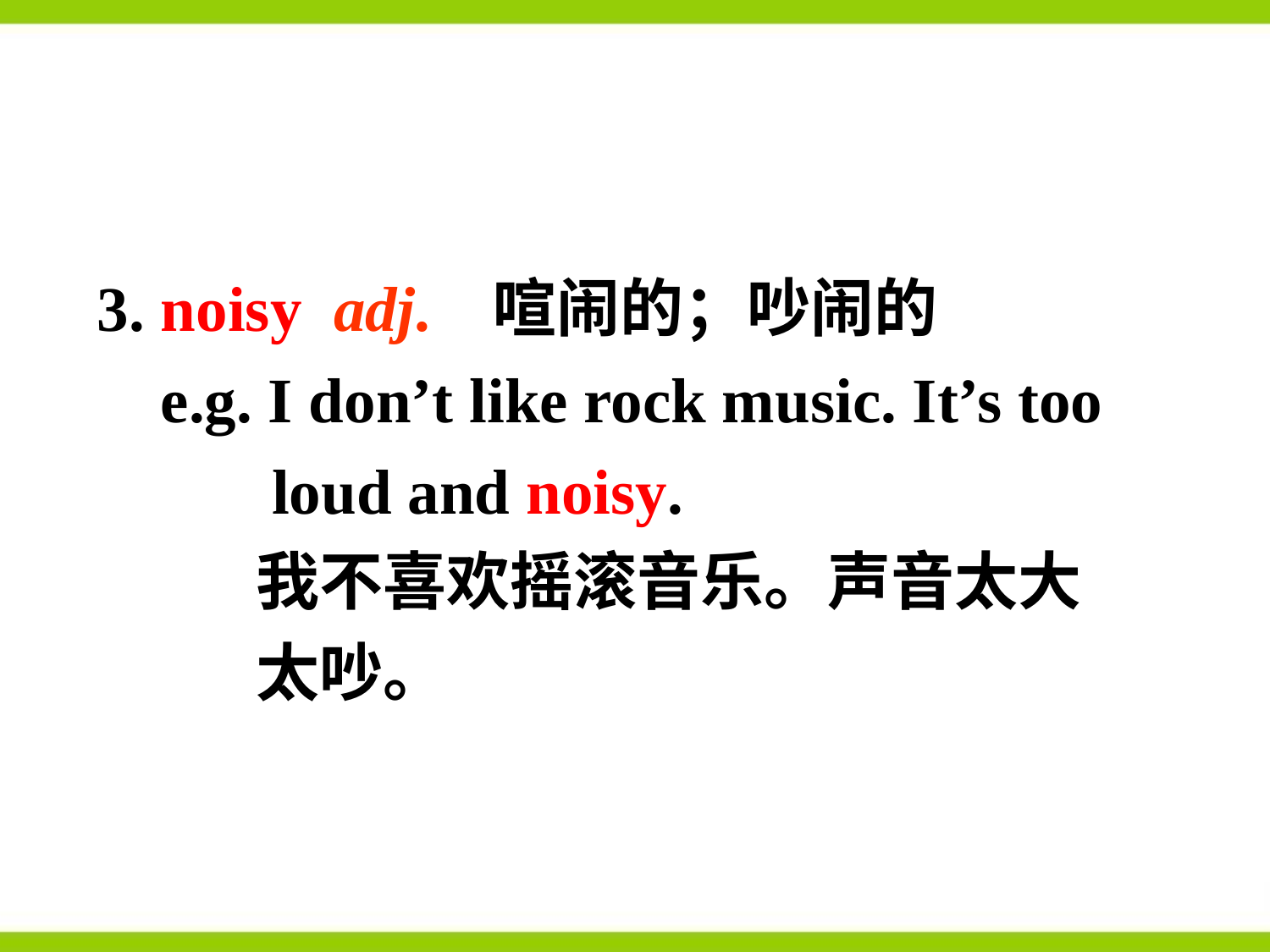

3. noisy  adj.   喧闹的；吵闹的
    e.g. I don’t like rock music. It’s too
           loud and noisy.
          我不喜欢摇滚音乐。声音太大
          太吵。